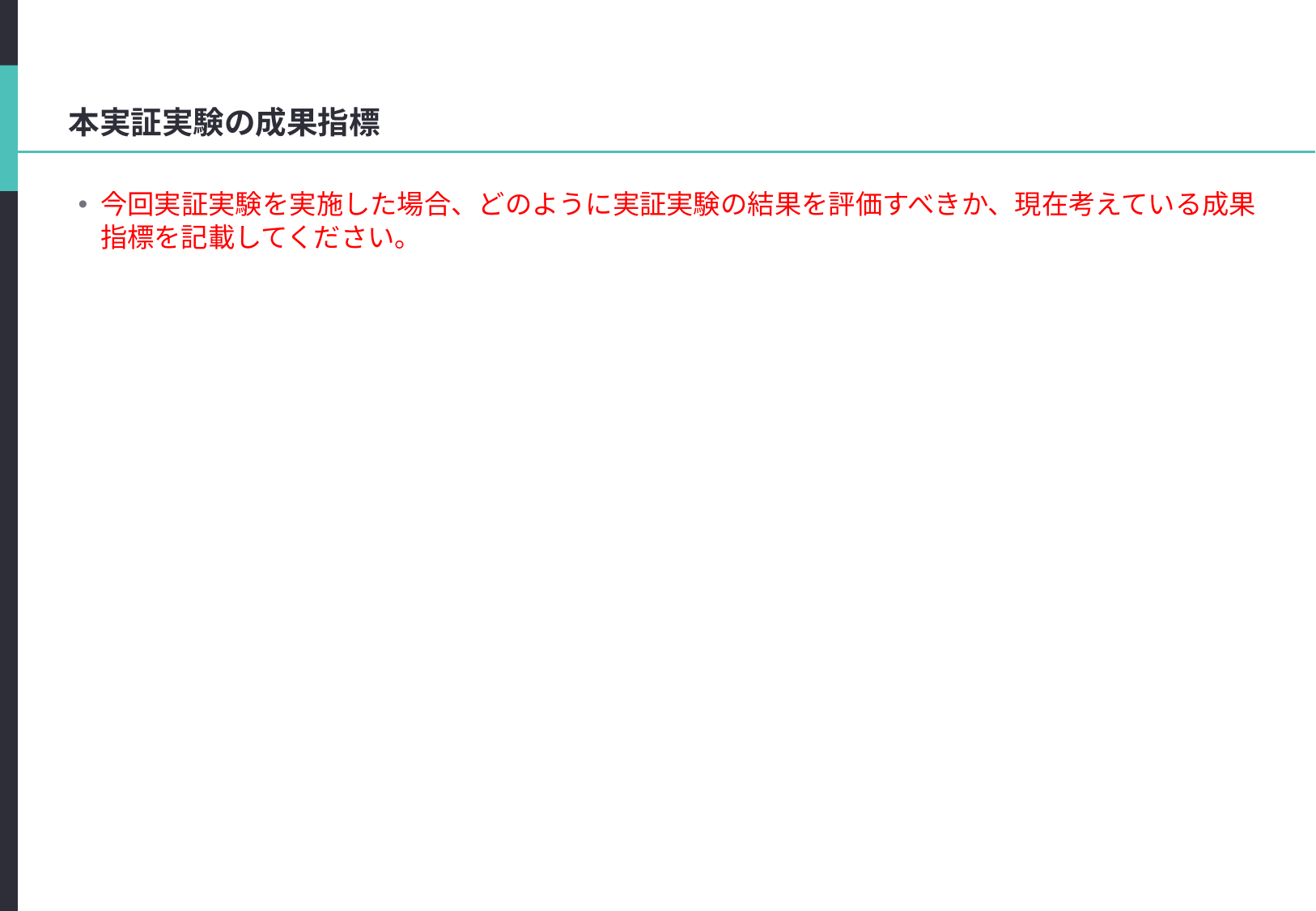

#

本実証実験の成果指標
今回実証実験を実施した場合、どのように実証実験の結果を評価すべきか、現在考えている成果指標を記載してください。